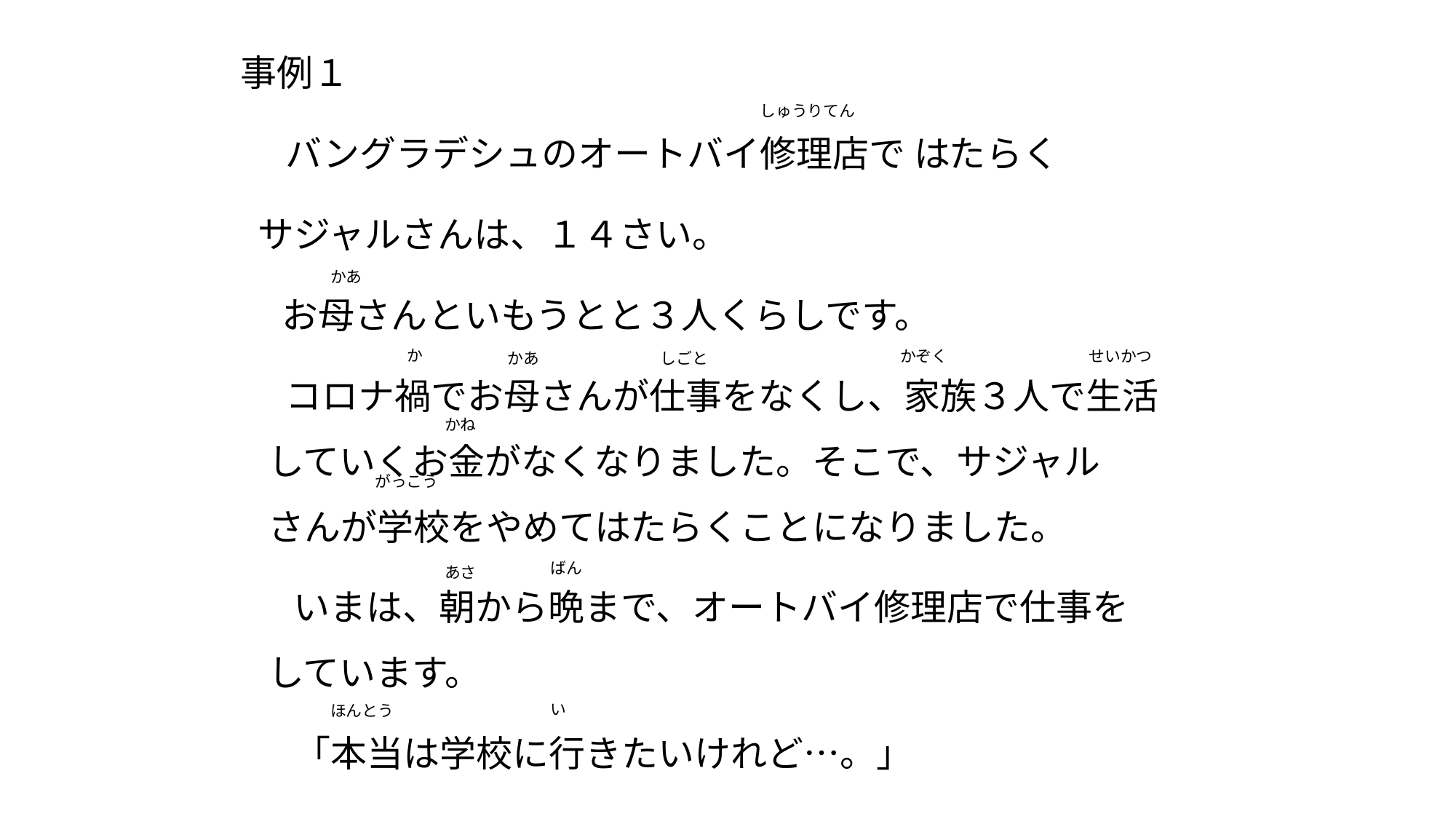

事例１
　 バングラデシュのオートバイ修理店で はたらく
 サジャルさんは、１４さい。
    お母さんといもうとと３人くらしです。
　 コロナ禍でお母さんが仕事をなくし、家族３人で生活
していくお金がなくなりました。そこで、サジャル
さんが学校をやめてはたらくことになりました。
　  いまは、朝から晩まで、オートバイ修理店で仕事を
しています。
 　「本当は学校に行きたいけれど…。」
しゅうりてん
かあ
か
せいかつ
かぞく
しごと
かあ
かね
がっこう
ばん
あさ
い
ほんとう